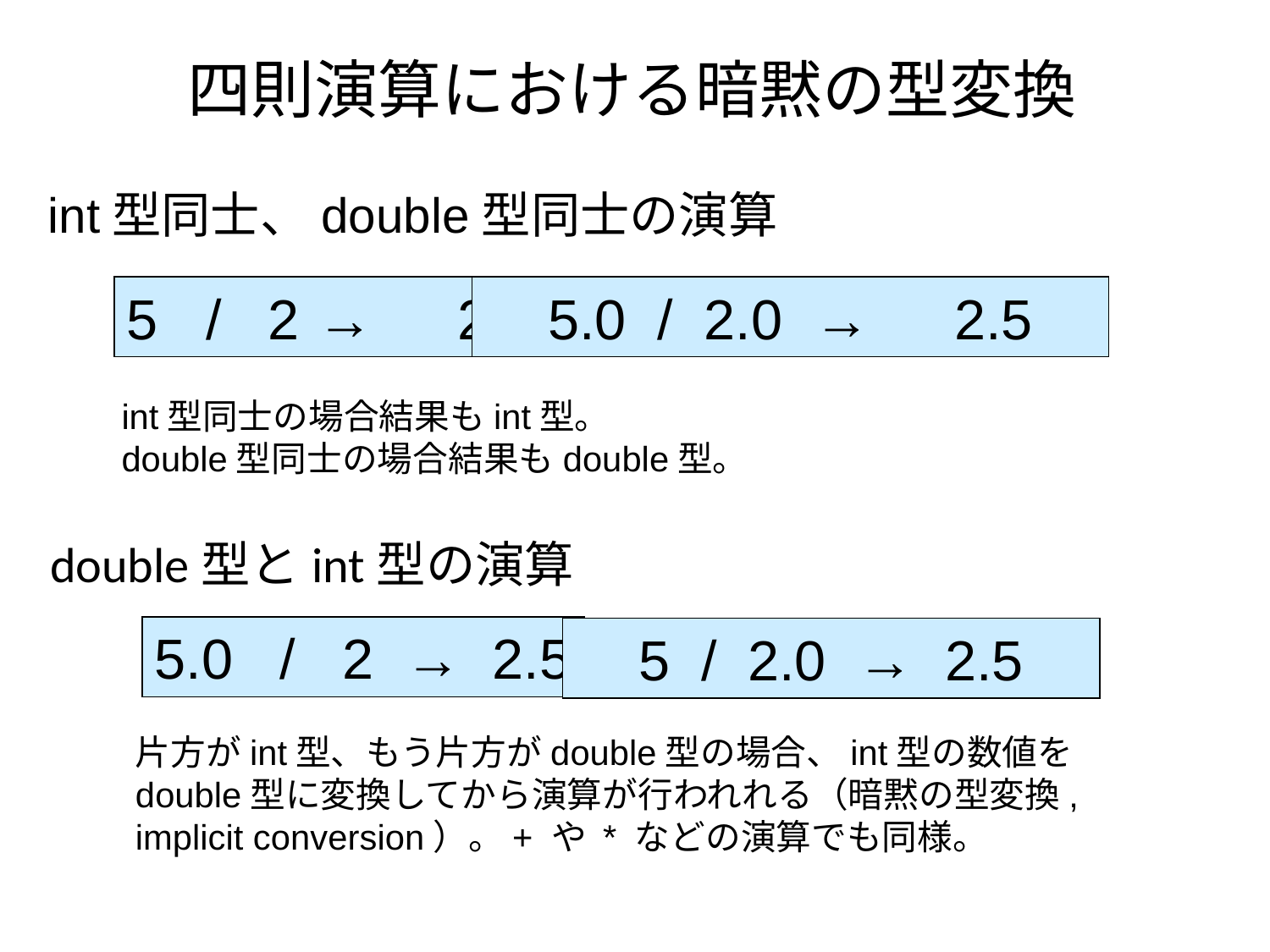

# 四則演算における暗黙の型変換
int型同士、double型同士の演算
 /   2	→　2
5.0  /  2.0  →　2.5
int型同士の場合結果もint型。
double型同士の場合結果もdouble型。
double型とint型の演算
5.0   /   2  →  2.5
5  /  2.0  →  2.5
片方がint型、もう片方がdouble型の場合、int型の数値をdouble型に変換してから演算が行われれる（暗黙の型変換, implicit conversion）。+ や * などの演算でも同様。